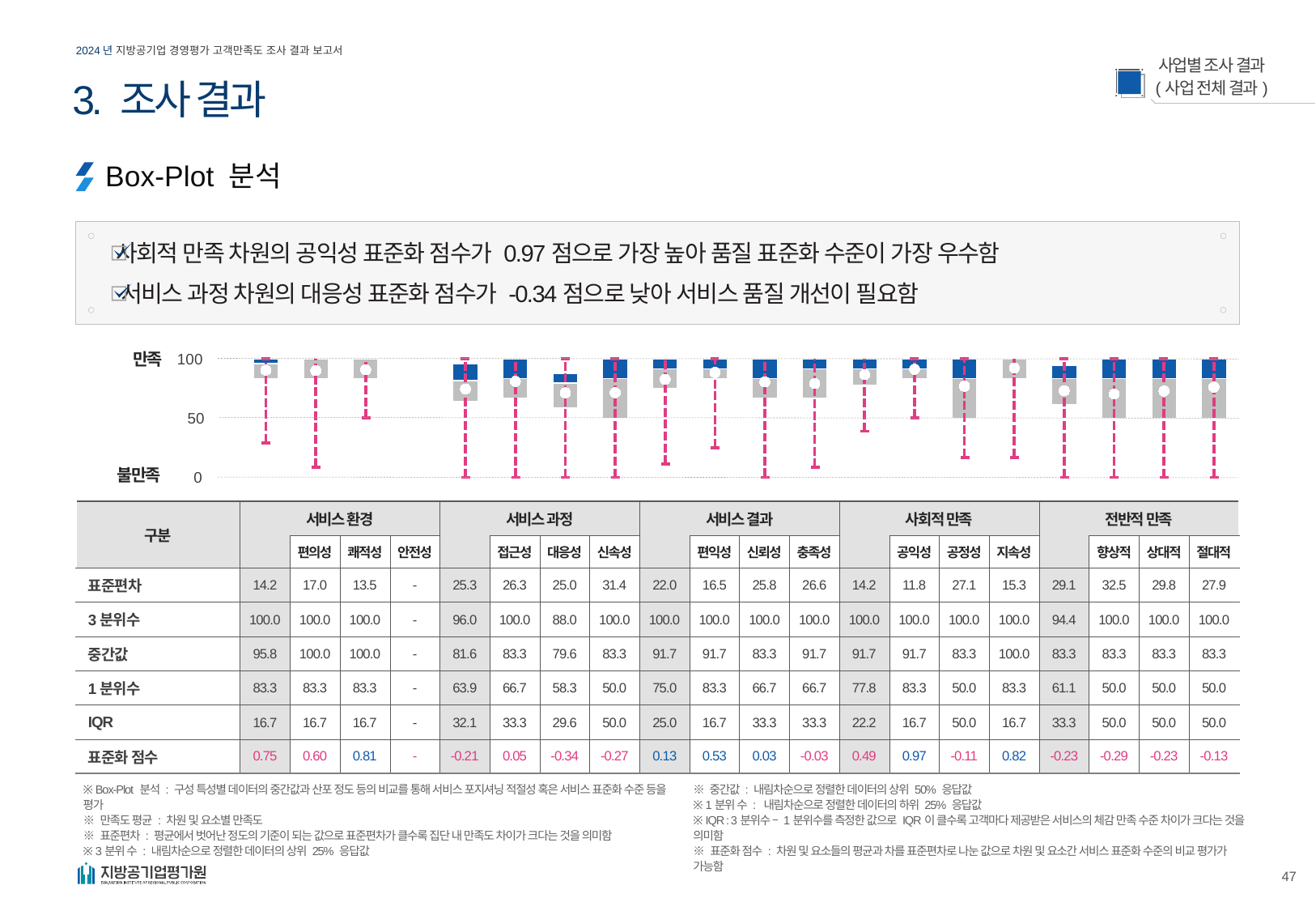

3. 조사 결과
Box-Plot 분석

사회적 만족 차원의 공익성 표준화 점수가 0.97점으로 가장 높아 품질 표준화 수준이 가장 우수함

서비스 과정 차원의 대응성 표준화 점수가 -0.34점으로 낮아 서비스 품질 개선이 필요함

만족
100

### Chart

| Category | 1분위수 | 중앙값-1분위수 | 3분위수-중앙값 | 최대값-3분위수 | 최대값- 중앙값 | 중앙값-최소값 | 평균 |
|---|---|---|---|---|---|---|---|
| 서비스 환경 | 83.33333333333334 | 12.5 | 4.166666666666657 | None | 4.166666666666657 | 66.66666666666669 | 90.3846153846154 |
| 편의성 | 83.33333333333334 | 16.666666666666657 | None | None | None | 91.66666666666667 | 90.0 |
| 쾌적성 | 83.33333333333334 | 16.666666666666657 | None | None | None | 50.0 | 90.76923076923077 |
| 안전성 | None | None | None | None | None | None | None |
| 서비스 과정 | 63.888888888888886 | 17.714158535487897 | 14.386401326699882 | 4.010551248923335 | 18.396952575623217 | 81.60304742437678 | 74.58007344378173 |
| 접근성 | 66.66666666666666 | 16.666666666666686 | 16.666666666666657 | None | 16.666666666666657 | 83.33333333333334 | 81.02564102564104 |
| 대응성 | 58.33333333333333 | 21.30167958656331 | 8.333333333333329 | 12.031653746770033 | 20.36498708010336 | 79.63501291989664 | 71.31389044232887 |
| 신속성 | 50.0 | 33.33333333333334 | 16.666666666666657 | None | 16.666666666666657 | 83.33333333333334 | 71.40068886337542 |
| 서비스 결과 | 75.0 | 16.66666666666667 | 8.333333333333329 | None | 8.333333333333329 | 80.55555555555556 | 82.69230769230768 |
| 편익성 | 83.33333333333334 | 8.333333333333329 | 8.333333333333329 | None | 8.333333333333329 | 66.66666666666667 | 88.46153846153847 |
| 신뢰성 | 66.66666666666666 | 16.666666666666686 | 16.666666666666657 | None | 16.666666666666657 | 83.33333333333334 | 80.51282051282053 |
| 충족성 | 66.66666666666666 | 25.000000000000014 | 8.333333333333329 | None | 8.333333333333329 | 83.33333333333334 | 79.10256410256413 |
| 사회적 만족 | 77.77777777777777 | 13.8888888888889 | 8.333333333333329 | None | 8.333333333333329 | 52.777777777777786 | 86.79487179487181 |
| 공익성 | 83.33333333333334 | 8.333333333333329 | 8.333333333333329 | None | 8.333333333333329 | 41.66666666666667 | 91.15384615384615 |
| 공정성 | 50.0 | 33.33333333333334 | 16.666666666666657 | None | 16.666666666666657 | 66.66666666666669 | 76.9230769230769 |
| 지속성 | 83.33333333333334 | 16.666666666666657 | None | None | None | 83.33333333333334 | 92.30769230769228 |
| 전반적 만족 | 61.111111111111114 | 22.22222222222223 | 11.111111111111114 | 5.555555555555543 | 16.666666666666657 | 83.33333333333334 | 73.07692307692308 |
| 향상적 | 50.0 | 33.33333333333334 | 16.666666666666657 | None | 16.666666666666657 | 83.33333333333334 | 70.25641025641028 |
| 상대적 | 50.0 | 33.33333333333334 | 16.666666666666657 | None | 16.666666666666657 | 83.33333333333334 | 72.82051282051279 |
| 절대적 | 50.0 | 33.33333333333334 | 16.666666666666657 | None | 16.666666666666657 | 83.33333333333334 | 76.15384615384616 |
50
불만족
0

| 구분 | 서비스 환경 |  |  |  | 서비스 과정 |  |  |  | 서비스 결과 |  |  |  | 사회적 만족 |  |  |  | 전반적 만족 |  |  |  |
| --- | --- | --- | --- | --- | --- | --- | --- | --- | --- | --- | --- | --- | --- | --- | --- | --- | --- | --- | --- | --- |
|  |  | 편의성 | 쾌적성 | 안전성 |  | 접근성 | 대응성 | 신속성 |  | 편익성 | 신뢰성 | 충족성 |  | 공익성 | 공정성 | 지속성 |  | 향상적 | 상대적 | 절대적 |
| 표준편차 | 14.2 | 17.0 | 13.5 | - | 25.3 | 26.3 | 25.0 | 31.4 | 22.0 | 16.5 | 25.8 | 26.6 | 14.2 | 11.8 | 27.1 | 15.3 | 29.1 | 32.5 | 29.8 | 27.9 |
| 3분위수 | 100.0 | 100.0 | 100.0 | - | 96.0 | 100.0 | 88.0 | 100.0 | 100.0 | 100.0 | 100.0 | 100.0 | 100.0 | 100.0 | 100.0 | 100.0 | 94.4 | 100.0 | 100.0 | 100.0 |
| 중간값 | 95.8 | 100.0 | 100.0 | - | 81.6 | 83.3 | 79.6 | 83.3 | 91.7 | 91.7 | 83.3 | 91.7 | 91.7 | 91.7 | 83.3 | 100.0 | 83.3 | 83.3 | 83.3 | 83.3 |
| 1분위수 | 83.3 | 83.3 | 83.3 | - | 63.9 | 66.7 | 58.3 | 50.0 | 75.0 | 83.3 | 66.7 | 66.7 | 77.8 | 83.3 | 50.0 | 83.3 | 61.1 | 50.0 | 50.0 | 50.0 |
| IQR | 16.7 | 16.7 | 16.7 | - | 32.1 | 33.3 | 29.6 | 50.0 | 25.0 | 16.7 | 33.3 | 33.3 | 22.2 | 16.7 | 50.0 | 16.7 | 33.3 | 50.0 | 50.0 | 50.0 |
| 표준화 점수 | 0.75 | 0.60 | 0.81 | - | -0.21 | 0.05 | -0.34 | -0.27 | 0.13 | 0.53 | 0.03 | -0.03 | 0.49 | 0.97 | -0.11 | 0.82 | -0.23 | -0.29 | -0.23 | -0.13 |
※ Box-Plot 분석 : 구성 특성별 데이터의 중간값과 산포 정도 등의 비교를 통해 서비스 포지셔닝 적절성 혹은 서비스 표준화 수준 등을 평가
※ 만족도 평균 : 차원 및 요소별 만족도
※ 표준편차 : 평균에서 벗어난 정도의 기준이 되는 값으로 표준편차가 클수록 집단 내 만족도 차이가 크다는 것을 의미함
※ 3분위 수 : 내림차순으로 정렬한 데이터의 상위 25% 응답값
※ 중간값 : 내림차순으로 정렬한 데이터의 상위 50% 응답값
※ 1분위 수 :  내림차순으로 정렬한 데이터의 하위 25% 응답값
※ IQR : 3분위수 – 1분위수를 측정한 값으로 IQR이 클수록 고객마다 제공받은 서비스의 체감 만족 수준 차이가 크다는 것을 의미함
※ 표준화 점수 : 차원 및 요소들의 평균과 차를 표준편차로 나눈 값으로 차원 및 요소간 서비스 표준화 수준의 비교 평가가 가능함